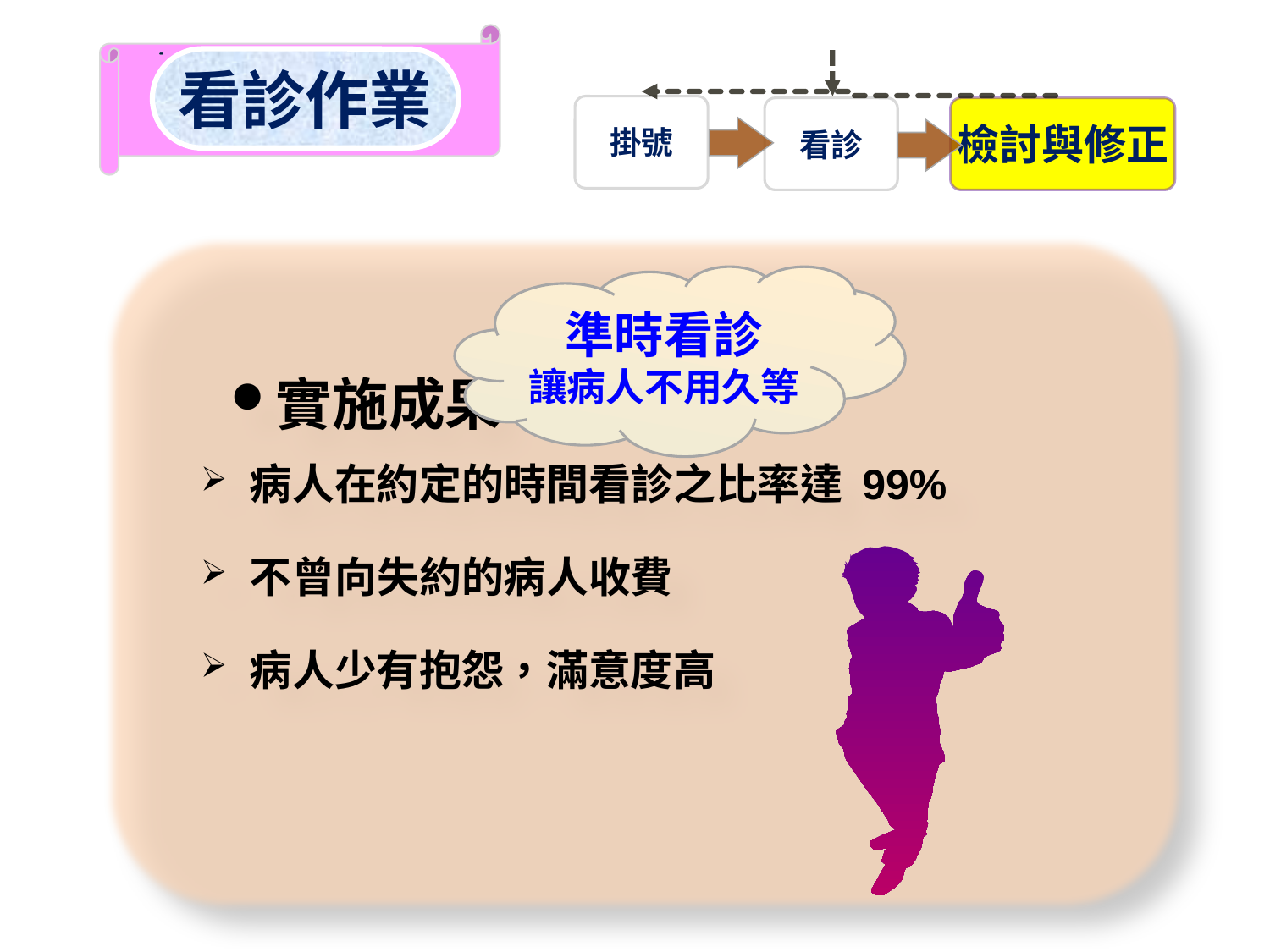

看診作業
掛號
檢討與修正
看診

實施成果
病人在約定的時間看診之比率達 99%
不曾向失約的病人收費
病人少有抱怨，滿意度高
準時看診
讓病人不用久等